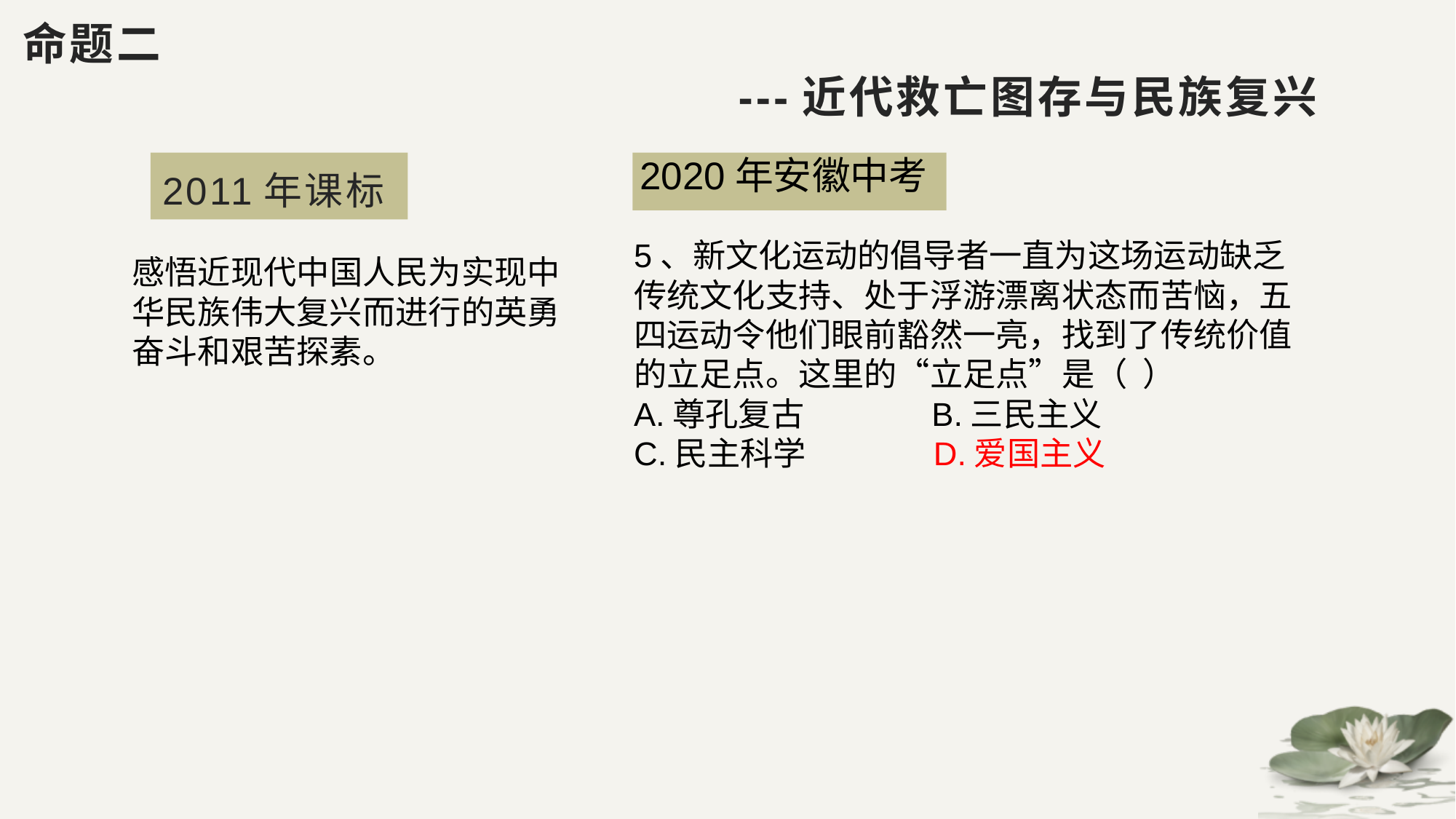

# 命题二 ---近代救亡图存与民族复兴
2011年课标
2020年安徽中考
5、新文化运动的倡导者一直为这场运动缺乏传统文化支持、处于浮游漂离状态而苦恼，五四运动令他们眼前豁然一亮，找到了传统价值的立足点。这里的“立足点”是（  ）
A.尊孔复古                B.三民主义
C.民主科学                D.爱国主义
感悟近现代中国人民为实现中华民族伟大复兴而进行的英勇奋斗和艰苦探素。